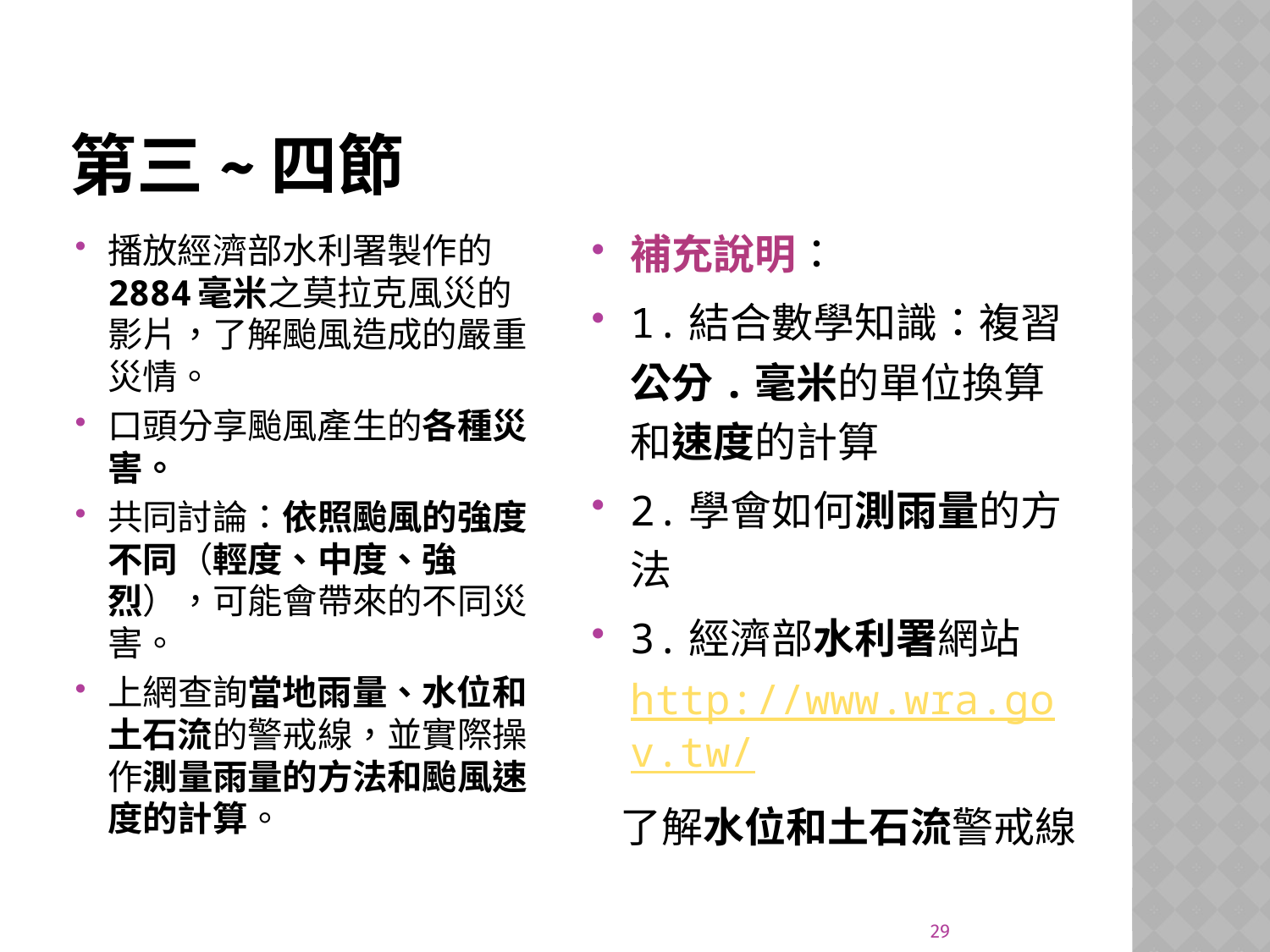

# 第三~四節
播放經濟部水利署製作的2884毫米之莫拉克風災的影片，了解颱風造成的嚴重災情。
口頭分享颱風產生的各種災害。
共同討論：依照颱風的強度不同（輕度、中度、強烈），可能會帶來的不同災害。
上網查詢當地雨量、水位和土石流的警戒線，並實際操作測量雨量的方法和颱風速度的計算。
補充說明：
1.結合數學知識：複習公分.毫米的單位換算和速度的計算
2.學會如何測雨量的方法
3.經濟部水利署網站http://www.wra.gov.tw/
  了解水位和土石流警戒線

29